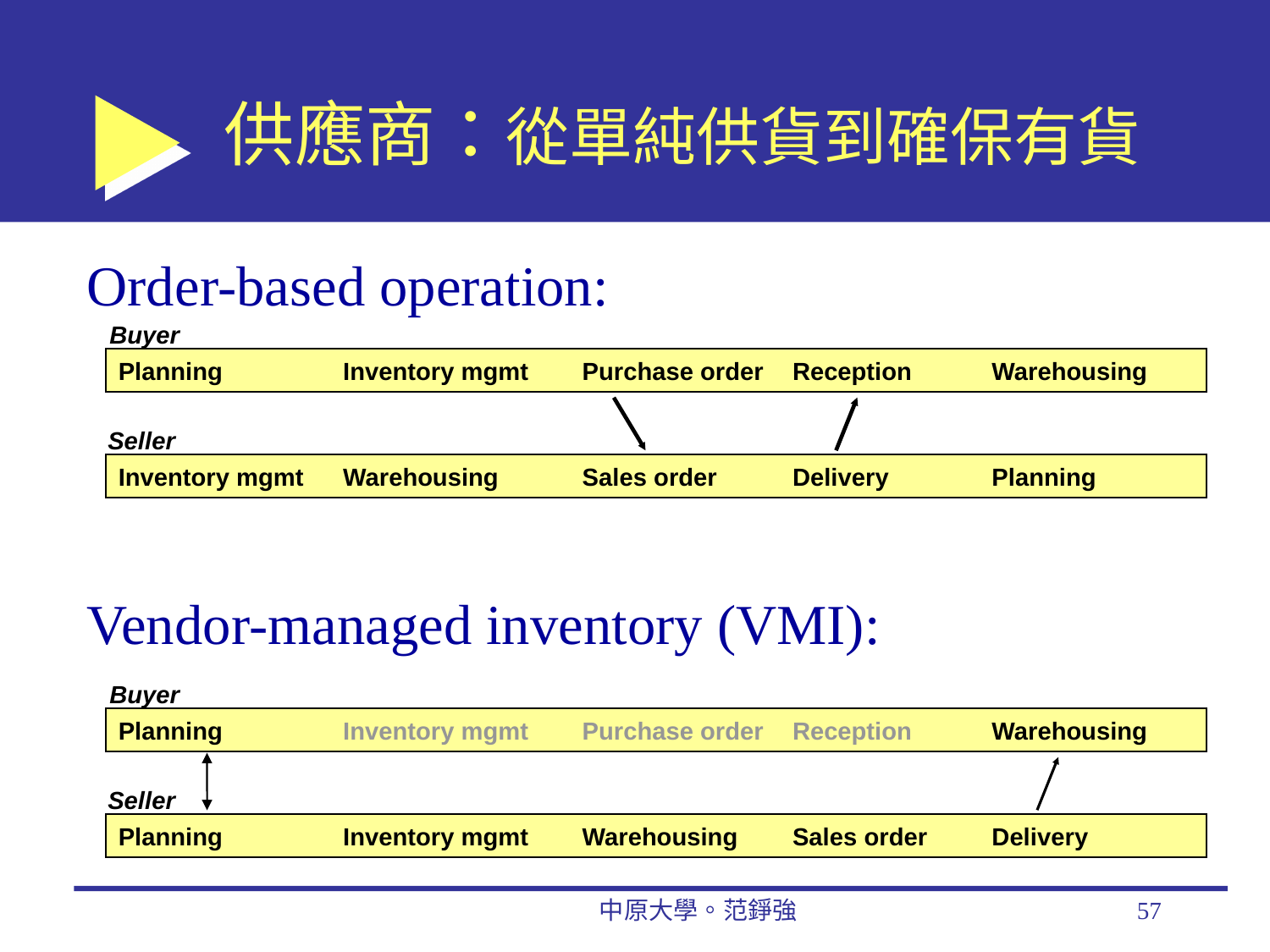

# 供應商：從單純供貨到確保有貨
Order-based operation:

Vendor-managed inventory (VMI):

Buyer
Planning	Inventory mgmt	Purchase order	Reception	Warehousing

Seller
Inventory mgmt 	Warehousing	Sales order	Delivery	Planning
Buyer
Planning	Inventory mgmt	Purchase order	Reception	Warehousing

Seller
Planning	Inventory mgmt 	Warehousing	Sales order	Delivery
中原大學。范錚強
57